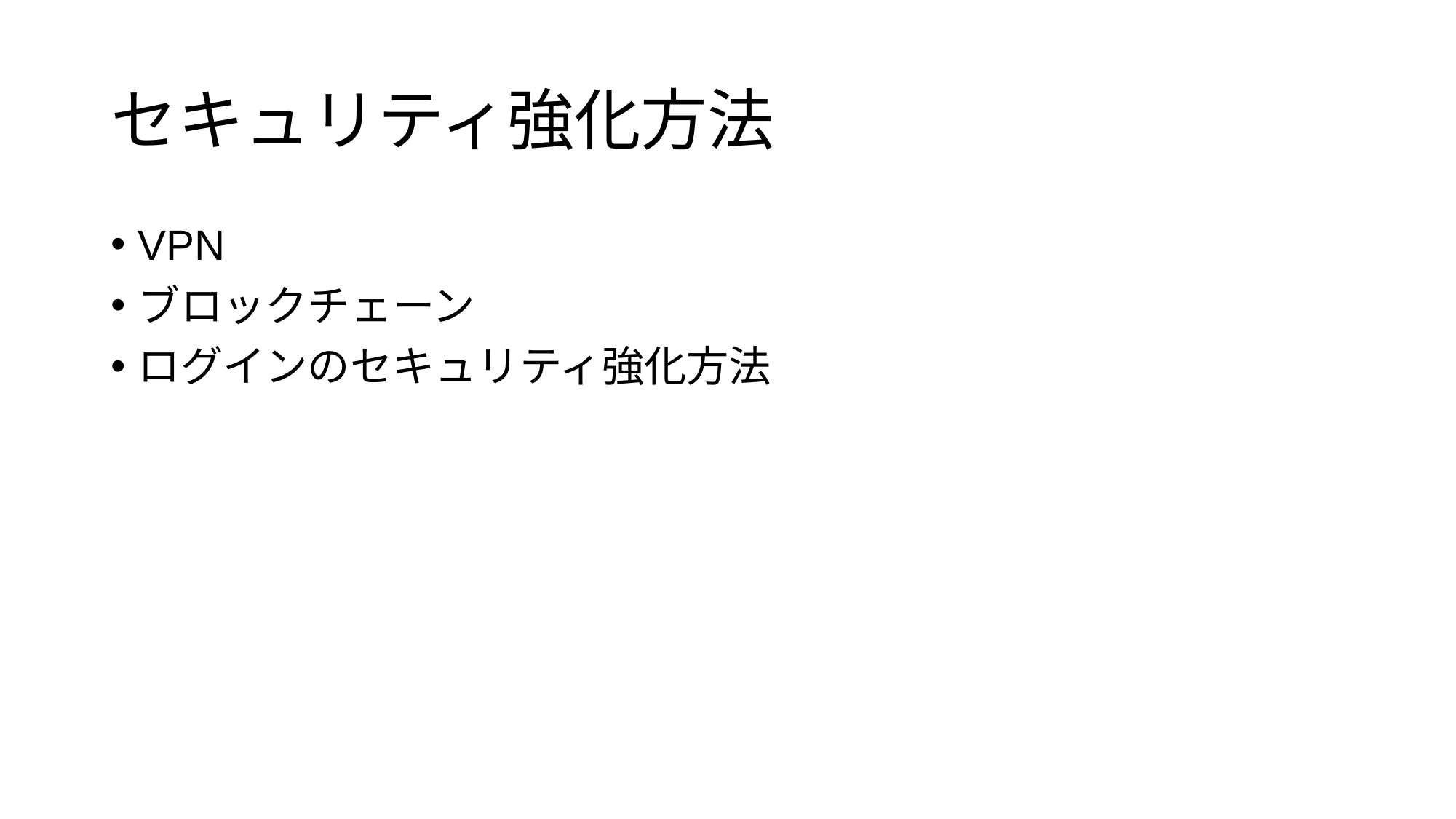

# セキュリティ強化方法
VPN
ブロックチェーン
ログインのセキュリティ強化方法